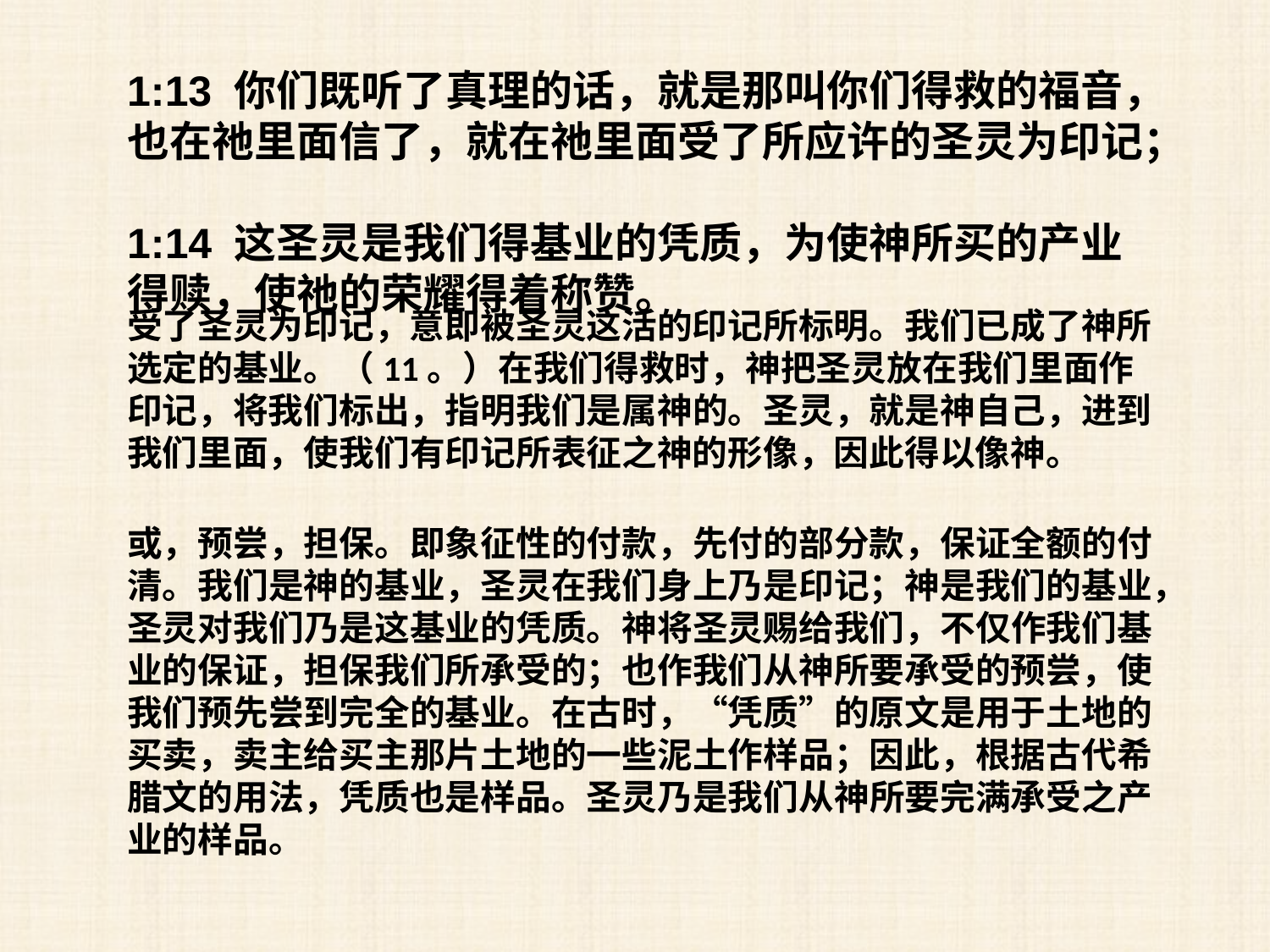

1:13 你们既听了真理的话，就是那叫你们得救的福音，也在祂里面信了，就在祂里面受了所应许的圣灵为印记；
1:14 这圣灵是我们得基业的凭质，为使神所买的产业得赎，使祂的荣耀得着称赞。
受了圣灵为印记，意即被圣灵这活的印记所标明。我们已成了神所选定的基业。（11。）在我们得救时，神把圣灵放在我们里面作印记，将我们标出，指明我们是属神的。圣灵，就是神自己，进到我们里面，使我们有印记所表征之神的形像，因此得以像神。
或，预尝，担保。即象征性的付款，先付的部分款，保证全额的付清。我们是神的基业，圣灵在我们身上乃是印记；神是我们的基业，圣灵对我们乃是这基业的凭质。神将圣灵赐给我们，不仅作我们基业的保证，担保我们所承受的；也作我们从神所要承受的预尝，使我们预先尝到完全的基业。在古时，“凭质”的原文是用于土地的买卖，卖主给买主那片土地的一些泥土作样品；因此，根据古代希腊文的用法，凭质也是样品。圣灵乃是我们从神所要完满承受之产业的样品。